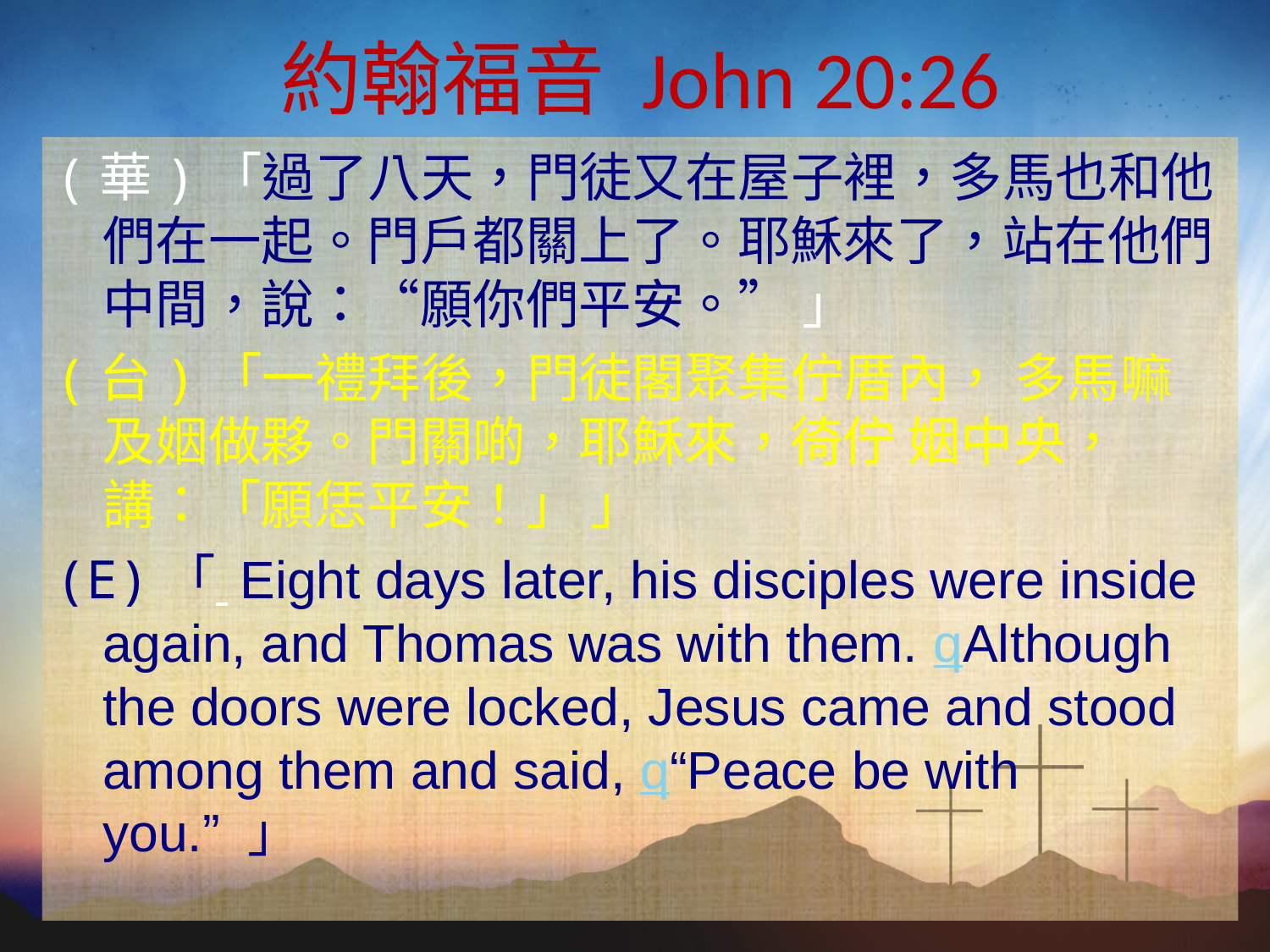

約翰福音 John 20:26

(華)「過了八天，門徒又在屋子裡，多馬也和他們在一起。門戶都關上了。耶穌來了，站在他們中間，說：“願你們平安。” 」
(台)「一禮拜後，門徒閣聚集佇厝內， 多馬嘛及姻做夥。門關啲，耶穌來，徛佇 姻中央，講：「願恁平安！」 」
(E)「 Eight days later, his disciples were inside again, and Thomas was with them. qAlthough the doors were locked, Jesus came and stood among them and said, q“Peace be with you.” 」